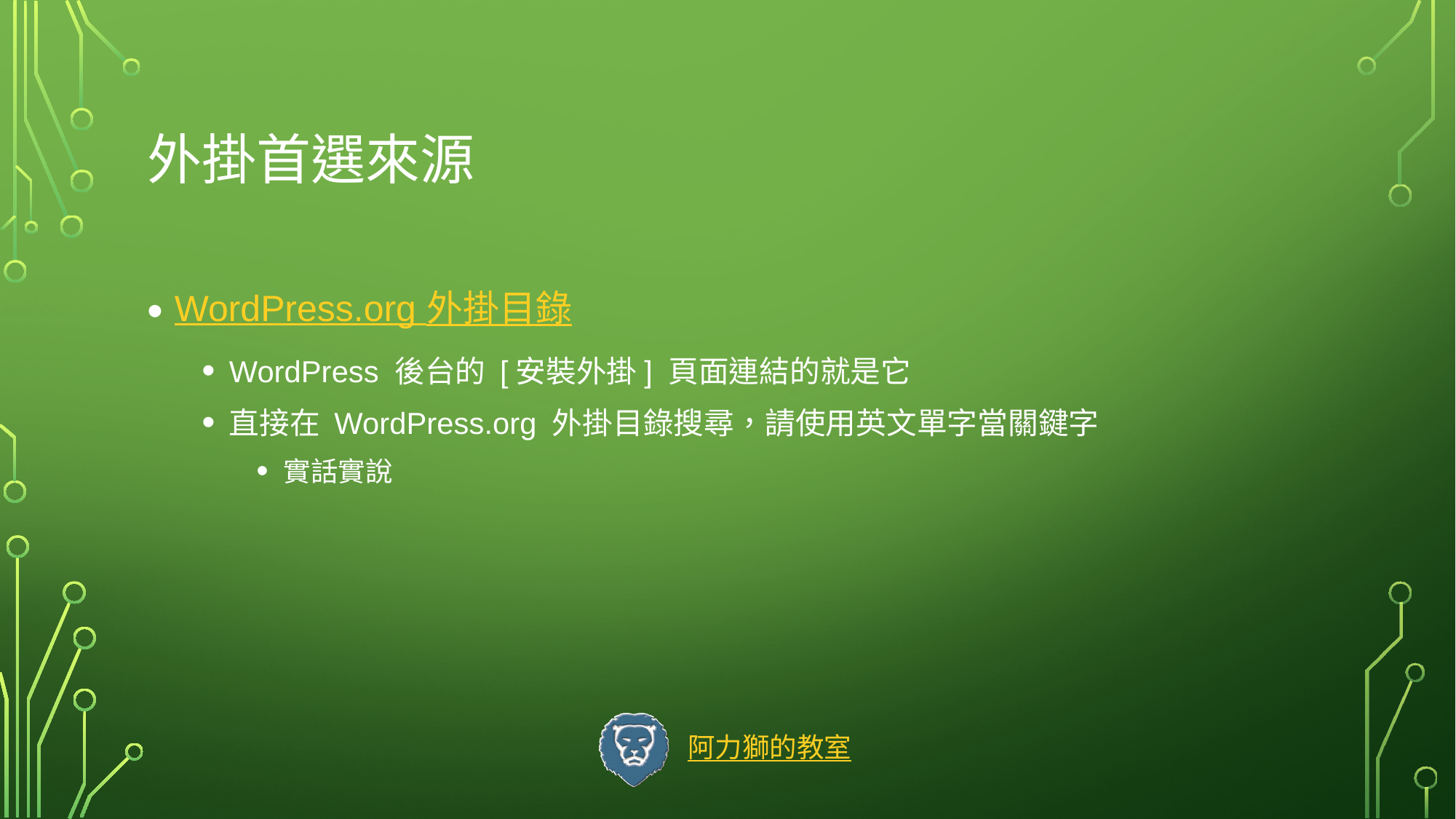

# 外掛首選來源
WordPress.org 外掛目錄
WordPress 後台的 [安裝外掛] 頁面連結的就是它
直接在 WordPress.org 外掛目錄搜尋，請使用英文單字當關鍵字
實話實說